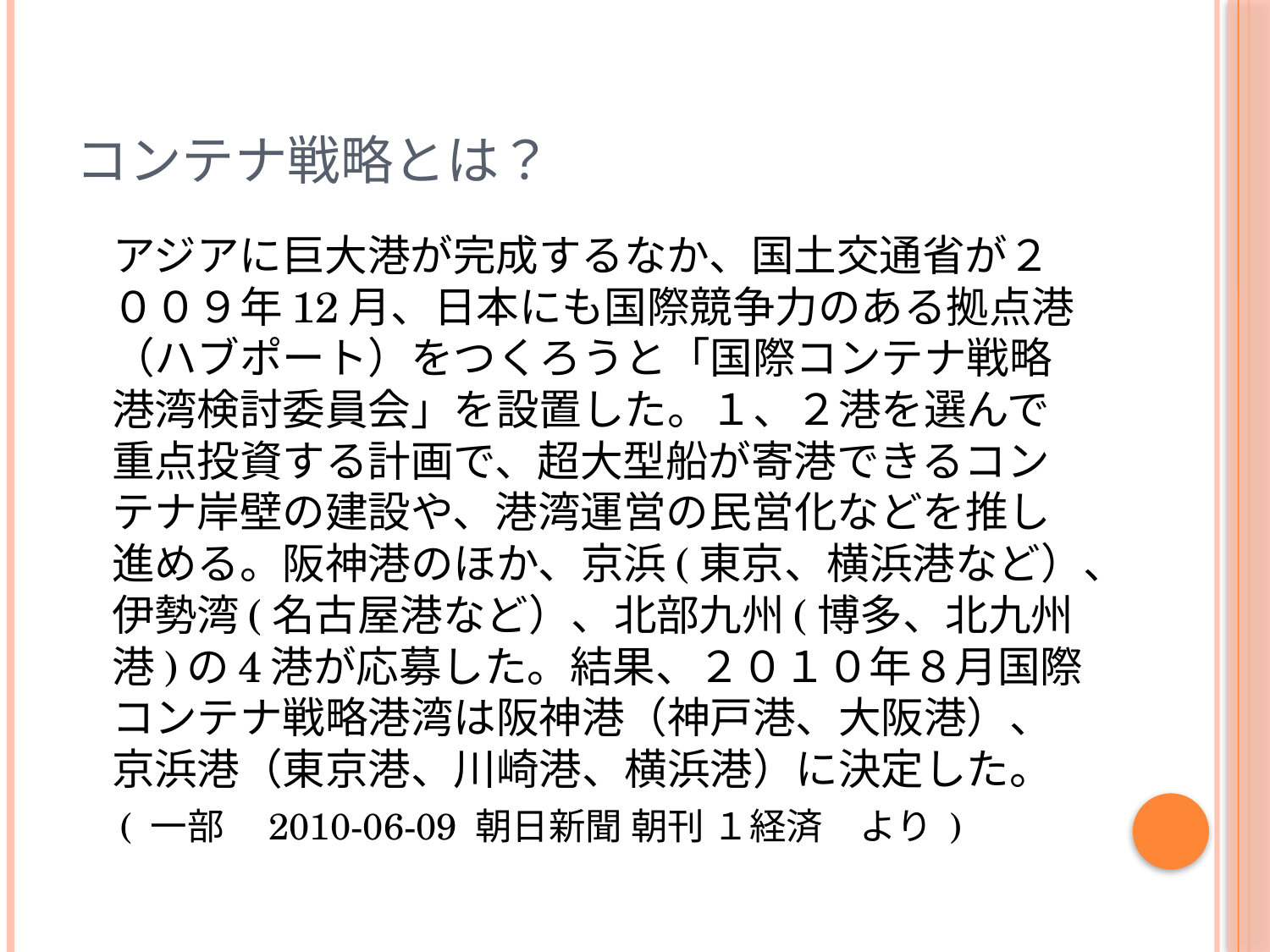

# コンテナ戦略とは？
　アジアに巨大港が完成するなか、国土交通省が２００９年12月、日本にも国際競争力のある拠点港（ハブポート）をつくろうと「国際コンテナ戦略港湾検討委員会」を設置した。１、２港を選んで重点投資する計画で、超大型船が寄港できるコンテナ岸壁の建設や、港湾運営の民営化などを推し進める。阪神港のほか、京浜(東京、横浜港など）、伊勢湾(名古屋港など）、北部九州(博多、北九州港)の4港が応募した。結果、２０１０年８月国際コンテナ戦略港湾は阪神港（神戸港、大阪港）、京浜港（東京港、川崎港、横浜港）に決定した。
　( 一部　2010-06-09 朝日新聞 朝刊 １経済　より )